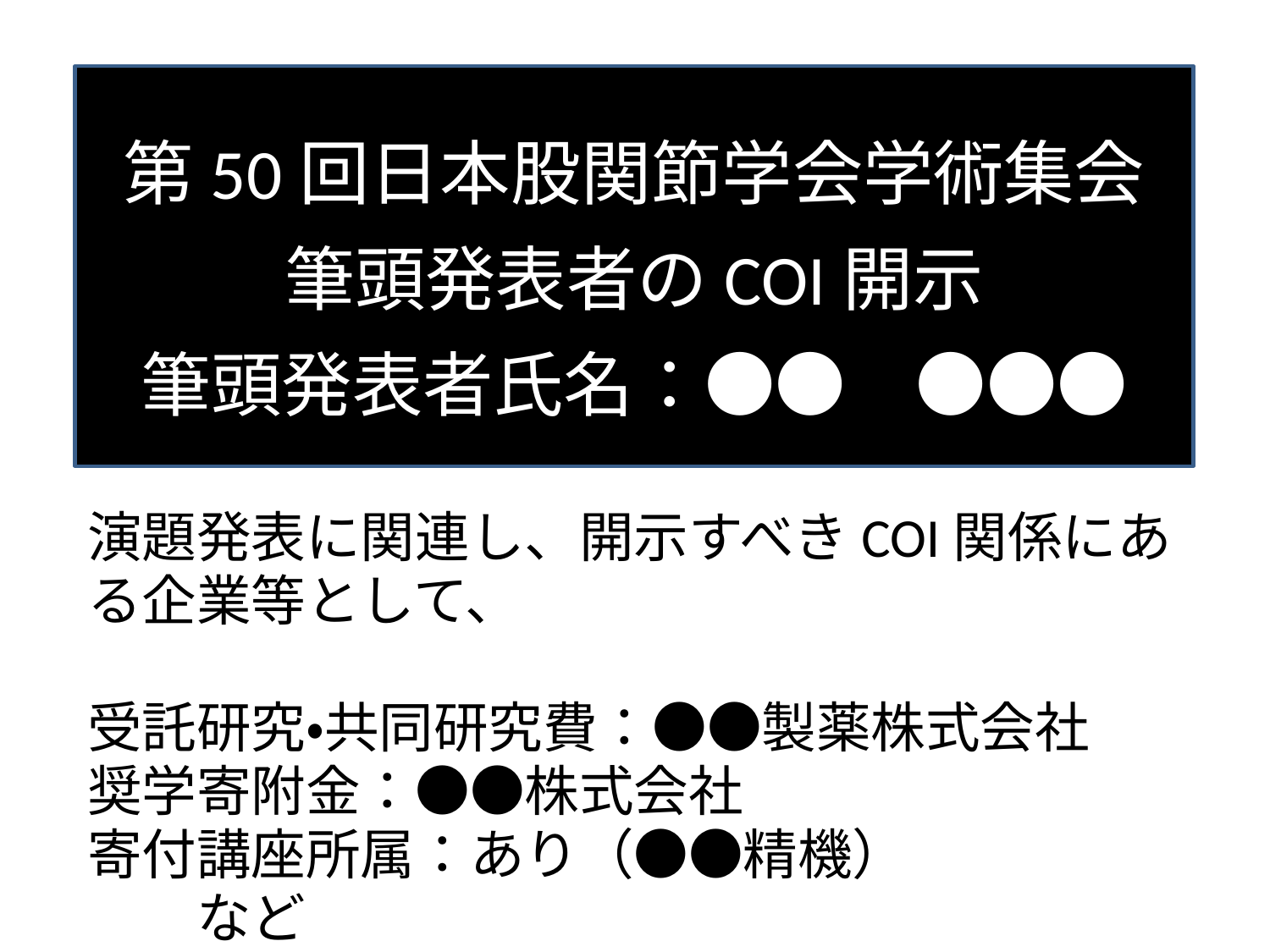

第50回日本股関節学会学術集会
筆頭発表者のCOI開示
筆頭発表者氏名：●●　●●●
演題発表に関連し、開示すべきCOI関係にある企業等として、

受託研究・共同研究費：●●製薬株式会社
奨学寄附金：●●株式会社
寄付講座所属：あり（●●精機）　　　　　　　など